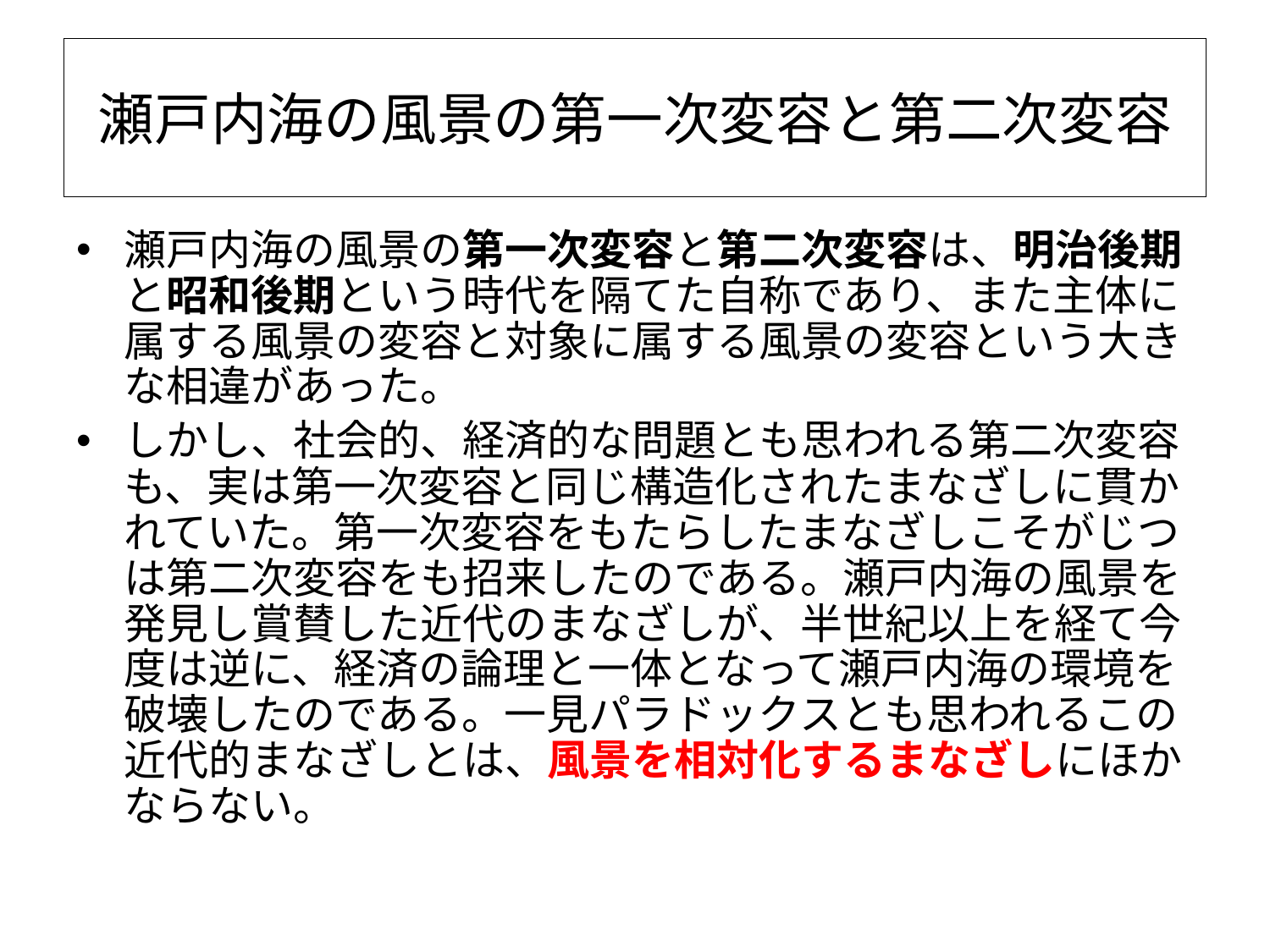

# 瀬戸内海の風景の第一次変容と第二次変容
瀬戸内海の風景の第一次変容と第二次変容は、明治後期と昭和後期という時代を隔てた自称であり、また主体に属する風景の変容と対象に属する風景の変容という大きな相違があった。
しかし、社会的、経済的な問題とも思われる第二次変容も、実は第一次変容と同じ構造化されたまなざしに貫かれていた。第一次変容をもたらしたまなざしこそがじつは第二次変容をも招来したのである。瀬戸内海の風景を発見し賞賛した近代のまなざしが、半世紀以上を経て今度は逆に、経済の論理と一体となって瀬戸内海の環境を破壊したのである。一見パラドックスとも思われるこの近代的まなざしとは、風景を相対化するまなざしにほかならない。